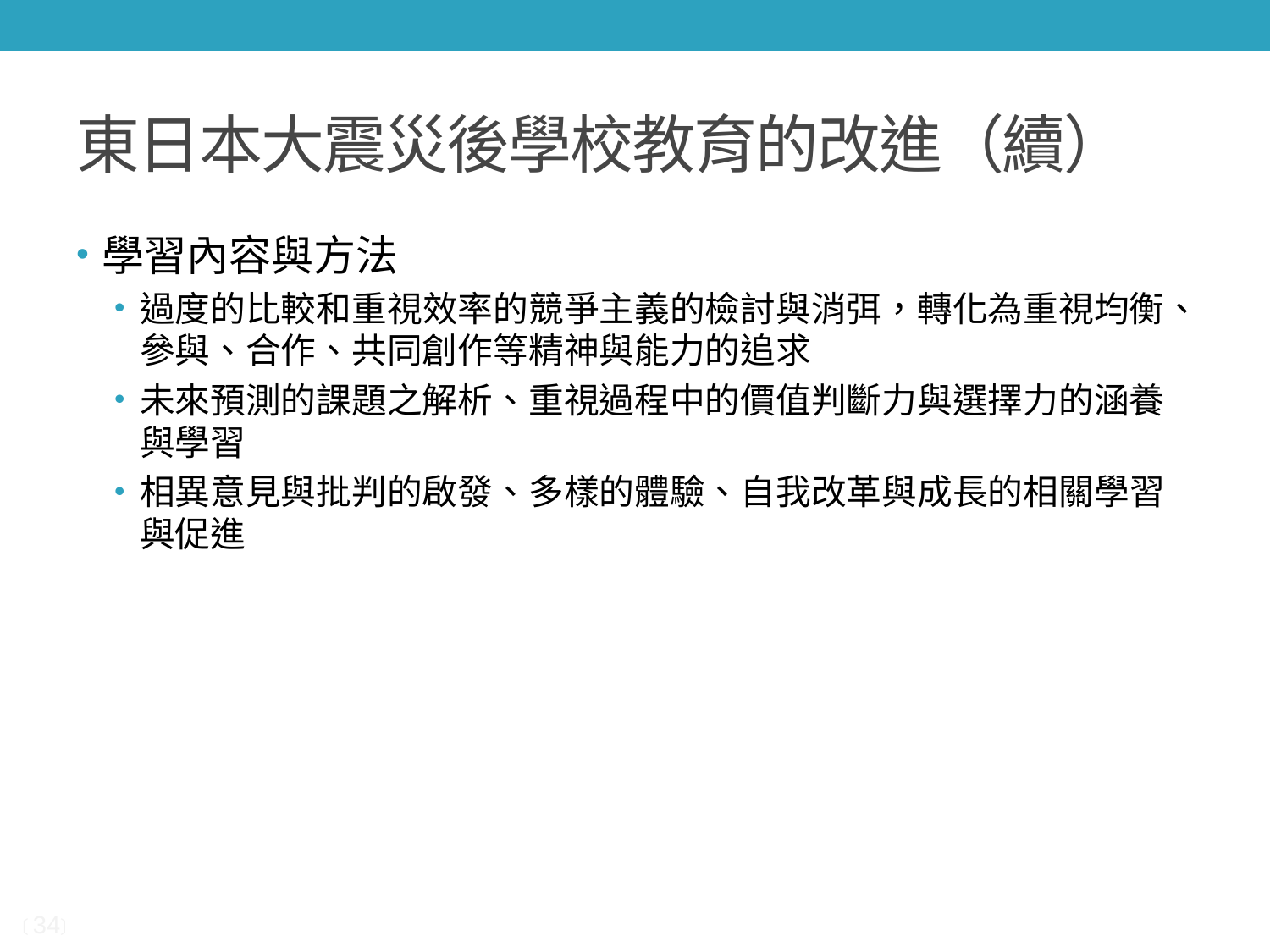

# 東日本大震災後學校教育的改進（續）
學習內容與方法
過度的比較和重視效率的競爭主義的檢討與消弭，轉化為重視均衡、參與、合作、共同創作等精神與能力的追求
未來預測的課題之解析、重視過程中的價值判斷力與選擇力的涵養與學習
相異意見與批判的啟發、多樣的體驗、自我改革與成長的相關學習與促進